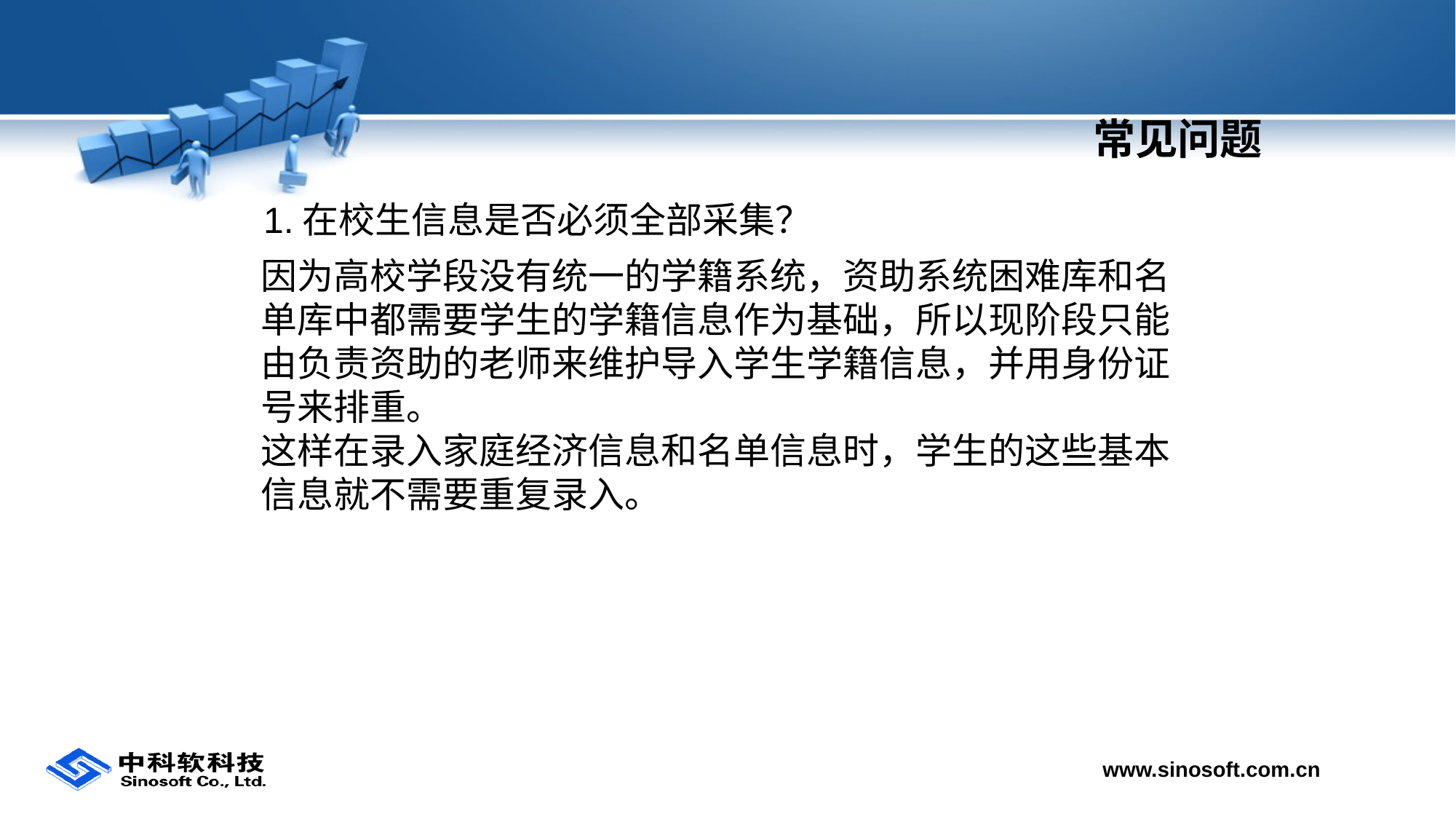

# 常见问题
1.在校生信息是否必须全部采集？
因为高校学段没有统一的学籍系统，资助系统困难库和名单库中都需要学生的学籍信息作为基础，所以现阶段只能由负责资助的老师来维护导入学生学籍信息，并用身份证号来排重。
这样在录入家庭经济信息和名单信息时，学生的这些基本信息就不需要重复录入。